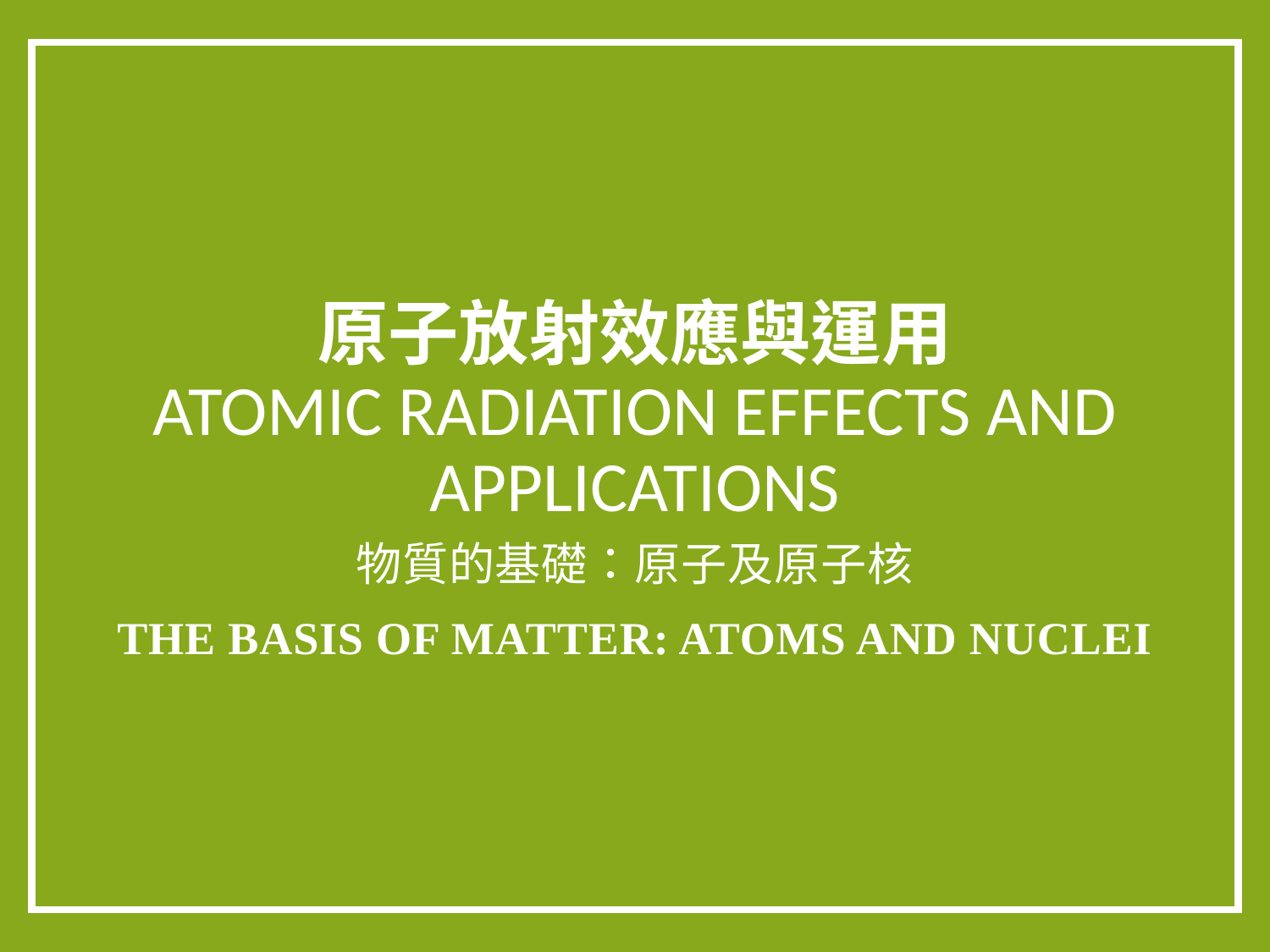

# 原子放射效應與運用 Atomic radiation effects and applications
物質的基礎：原子及原子核
The basis of matter: atoms and nuclei